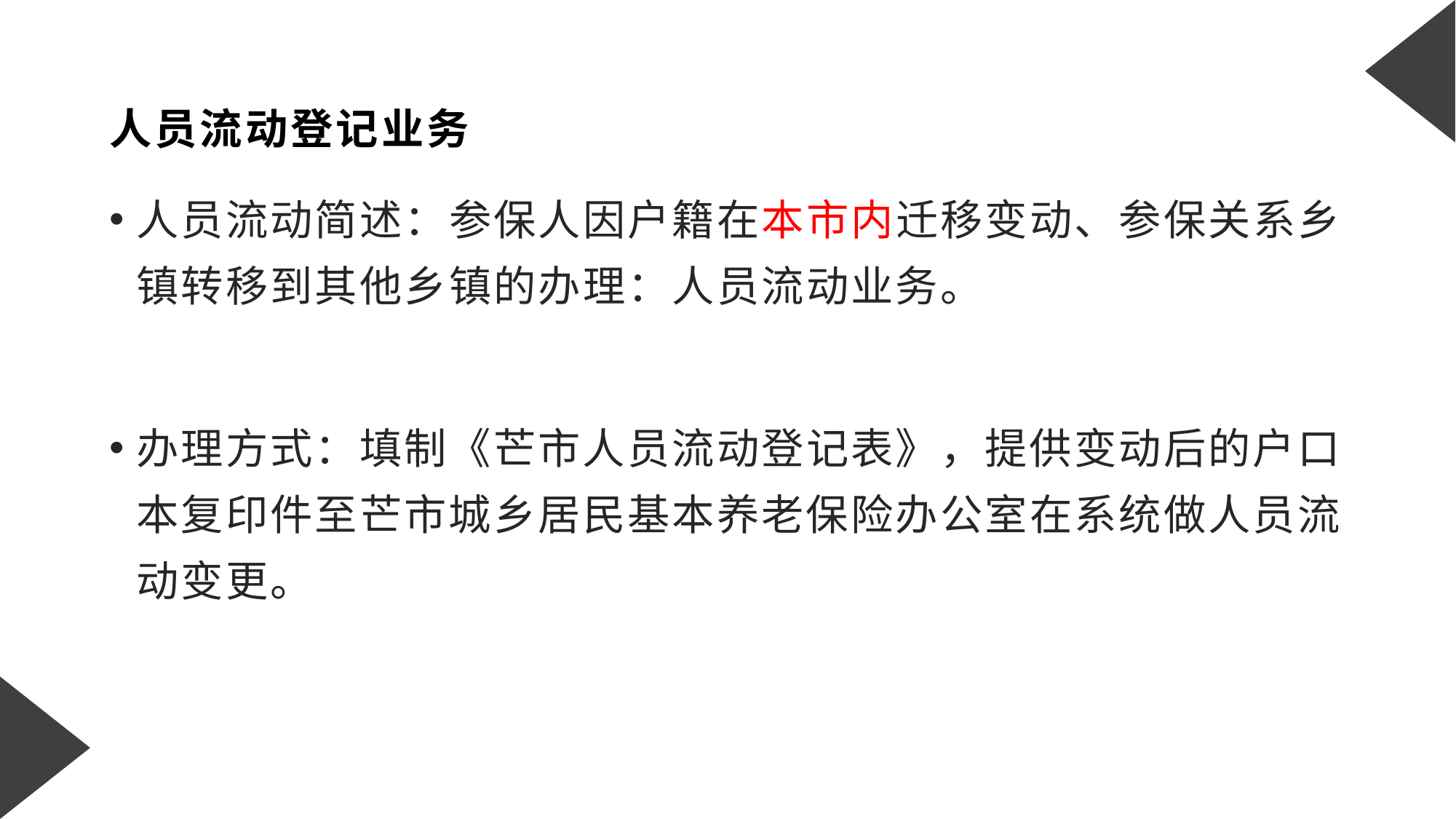

# 人员流动登记业务
人员流动简述：参保人因户籍在本市内迁移变动、参保关系乡镇转移到其他乡镇的办理：人员流动业务。

办理方式：填制《芒市人员流动登记表》，提供变动后的户口本复印件至芒市城乡居民基本养老保险办公室在系统做人员流动变更。